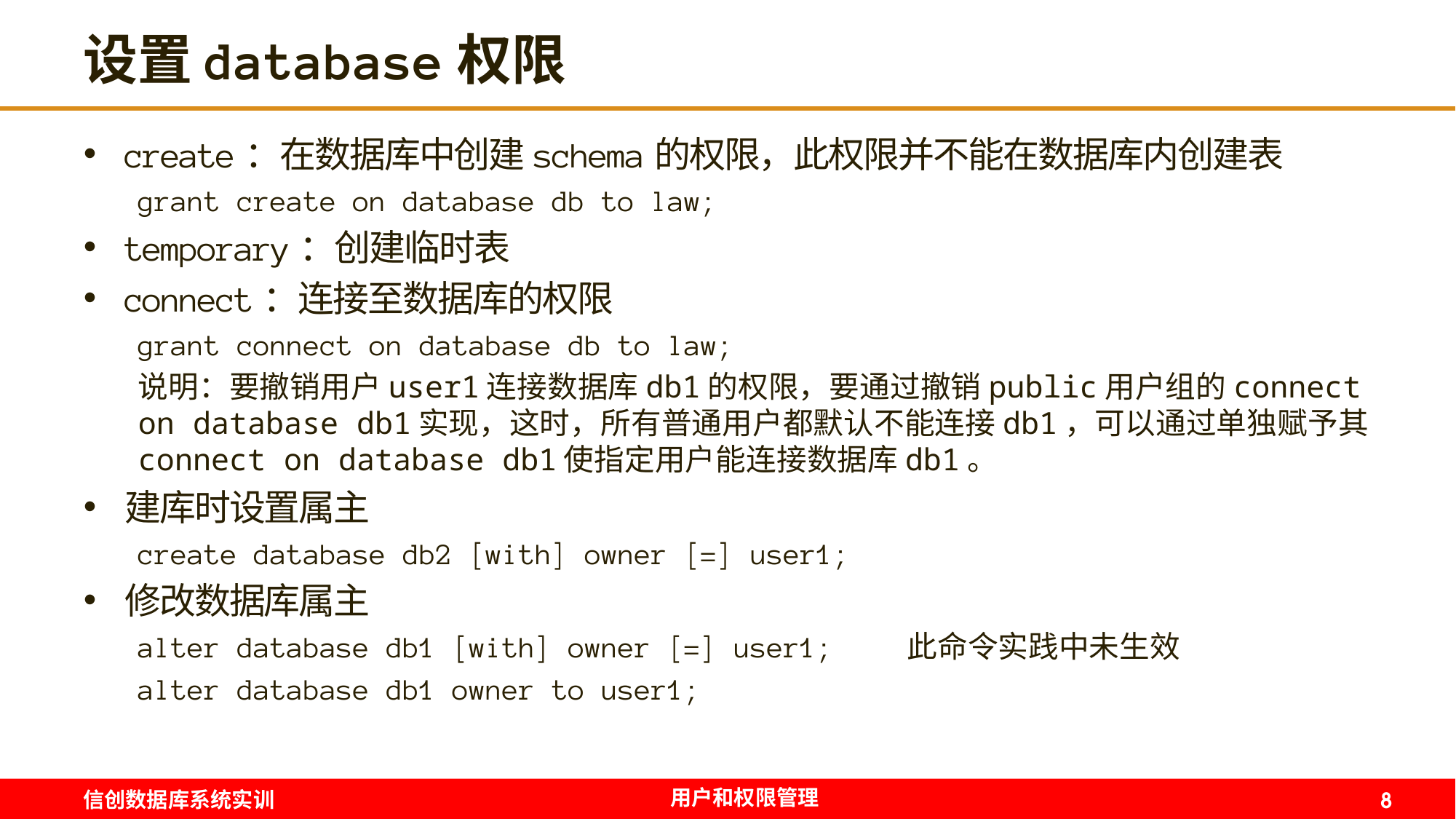

# 设置database权限
create：在数据库中创建schema的权限，此权限并不能在数据库内创建表
grant create on database db to law;
temporary：创建临时表
connect：连接至数据库的权限
grant connect on database db to law;
说明：要撤销用户user1连接数据库db1的权限，要通过撤销public用户组的connect on database db1实现，这时，所有普通用户都默认不能连接db1，可以通过单独赋予其connect on database db1使指定用户能连接数据库db1。
建库时设置属主
create database db2 [with] owner [=] user1;
修改数据库属主
alter database db1 [with] owner [=] user1;    此命令实践中未生效
alter database db1 owner to user1;